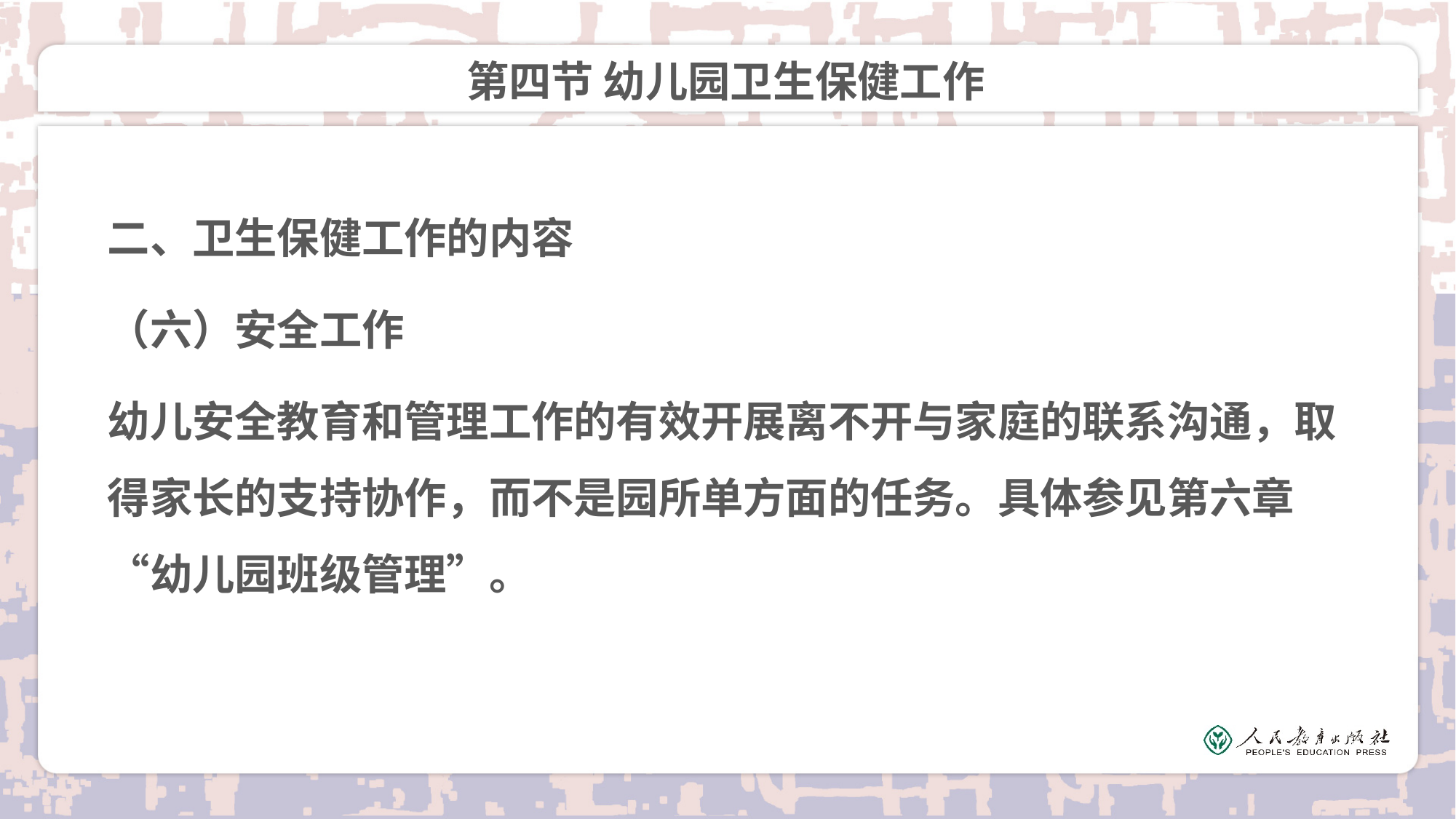

# 第四节 幼儿园卫生保健工作
二、卫生保健工作的内容
（六）安全工作
幼儿安全教育和管理工作的有效开展离不开与家庭的联系沟通，取得家长的支持协作，而不是园所单方面的任务。具体参见第六章“幼儿园班级管理”。